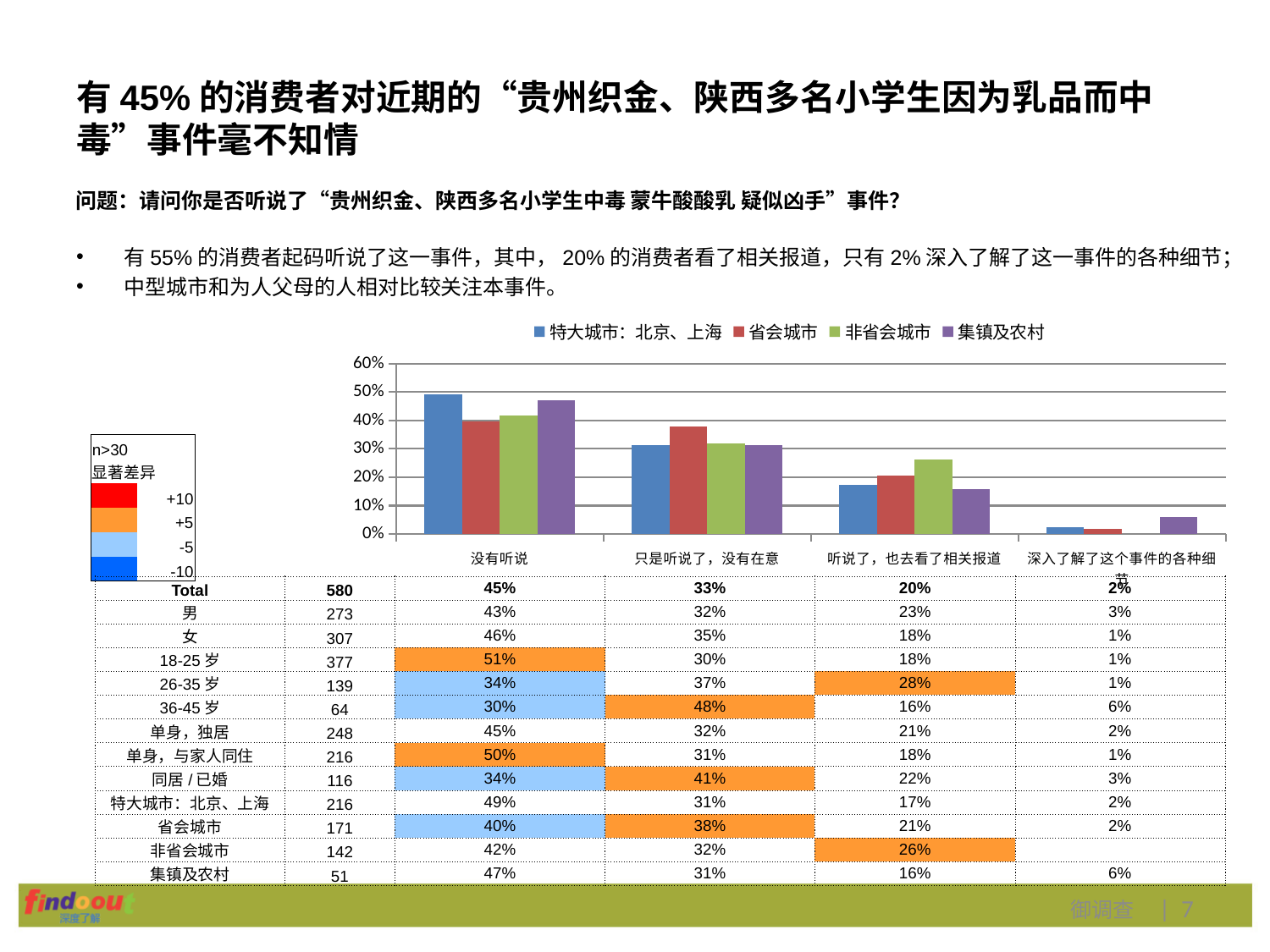

# 有45%的消费者对近期的“贵州织金、陕西多名小学生因为乳品而中毒”事件毫不知情
问题：请问你是否听说了“贵州织金、陕西多名小学生中毒 蒙牛酸酸乳 疑似凶手”事件？
有55%的消费者起码听说了这一事件，其中，20%的消费者看了相关报道，只有2%深入了解了这一事件的各种细节；
中型城市和为人父母的人相对比较关注本事件。

### Chart

| Category | 特大城市：北京、上海 | 省会城市 | 非省会城市 | 集镇及农村 |
|---|---|---|---|---|
| 没有听说 | 0.4930000000000004 | 0.39800000000000074 | 0.4180000000000003 | 0.4710000000000003 |
| 只是听说了，没有在意 | 0.31200000000000055 | 0.3800000000000006 | 0.3190000000000006 | 0.31400000000000056 |
| 听说了，也去看了相关报道 | 0.17200000000000001 | 0.20500000000000004 | 0.262 | 0.1570000000000003 |
| 深入了解了这个事件的各种细节 | 0.023 | 0.018 | None | 0.0590000000000001 |
| n>30 |  |
| --- | --- |
| 显著差异 |  |
|  | +10 |
|  | +5 |
|  | -5 |
|  | -10 |
| Total | 580 | 45% | 33% | 20% | 2% |
| --- | --- | --- | --- | --- | --- |
| 男 | 273 | 43% | 32% | 23% | 3% |
| 女 | 307 | 46% | 35% | 18% | 1% |
| 18-25岁 | 377 | 51% | 30% | 18% | 1% |
| 26-35岁 | 139 | 34% | 37% | 28% | 1% |
| 36-45岁 | 64 | 30% | 48% | 16% | 6% |
| 单身，独居 | 248 | 45% | 32% | 21% | 2% |
| 单身，与家人同住 | 216 | 50% | 31% | 18% | 1% |
| 同居/已婚 | 116 | 34% | 41% | 22% | 3% |
| 特大城市：北京、上海 | 216 | 49% | 31% | 17% | 2% |
| 省会城市 | 171 | 40% | 38% | 21% | 2% |
| 非省会城市 | 142 | 42% | 32% | 26% |  |
| 集镇及农村 | 51 | 47% | 31% | 16% | 6% |
御调查   |  7